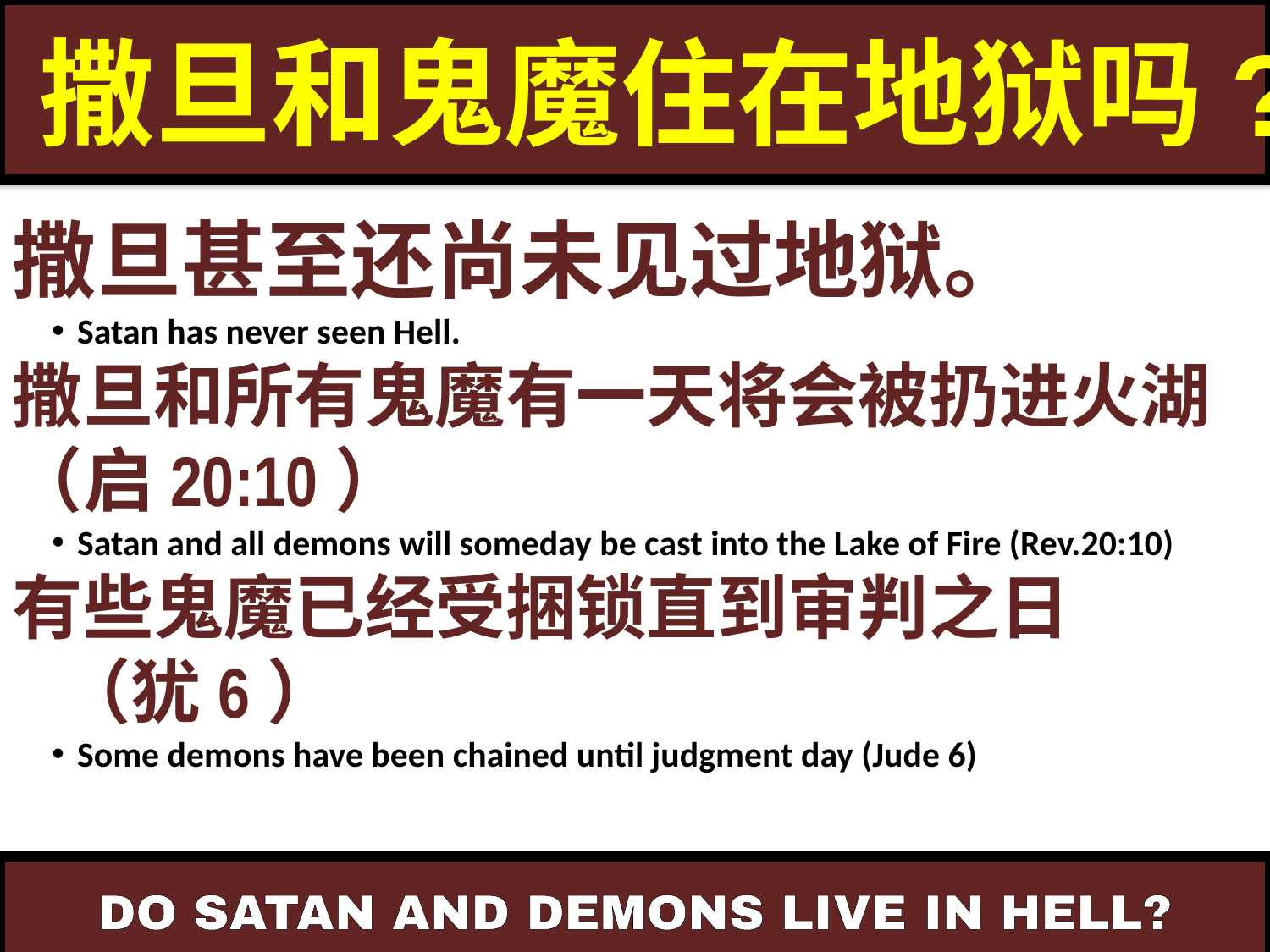

撒旦和鬼魔住在地狱吗?
撒旦甚至还尚未见过地狱。
Satan has never seen Hell.
撒旦和所有鬼魔有一天将会被扔进火湖（启20:10）
Satan and all demons will someday be cast into the Lake of Fire (Rev.20:10)
有些鬼魔已经受捆锁直到审判之日     （犹6）
Some demons have been chained until judgment day (Jude 6)
DO SATAN AND DEMONS LIVE IN HELL?